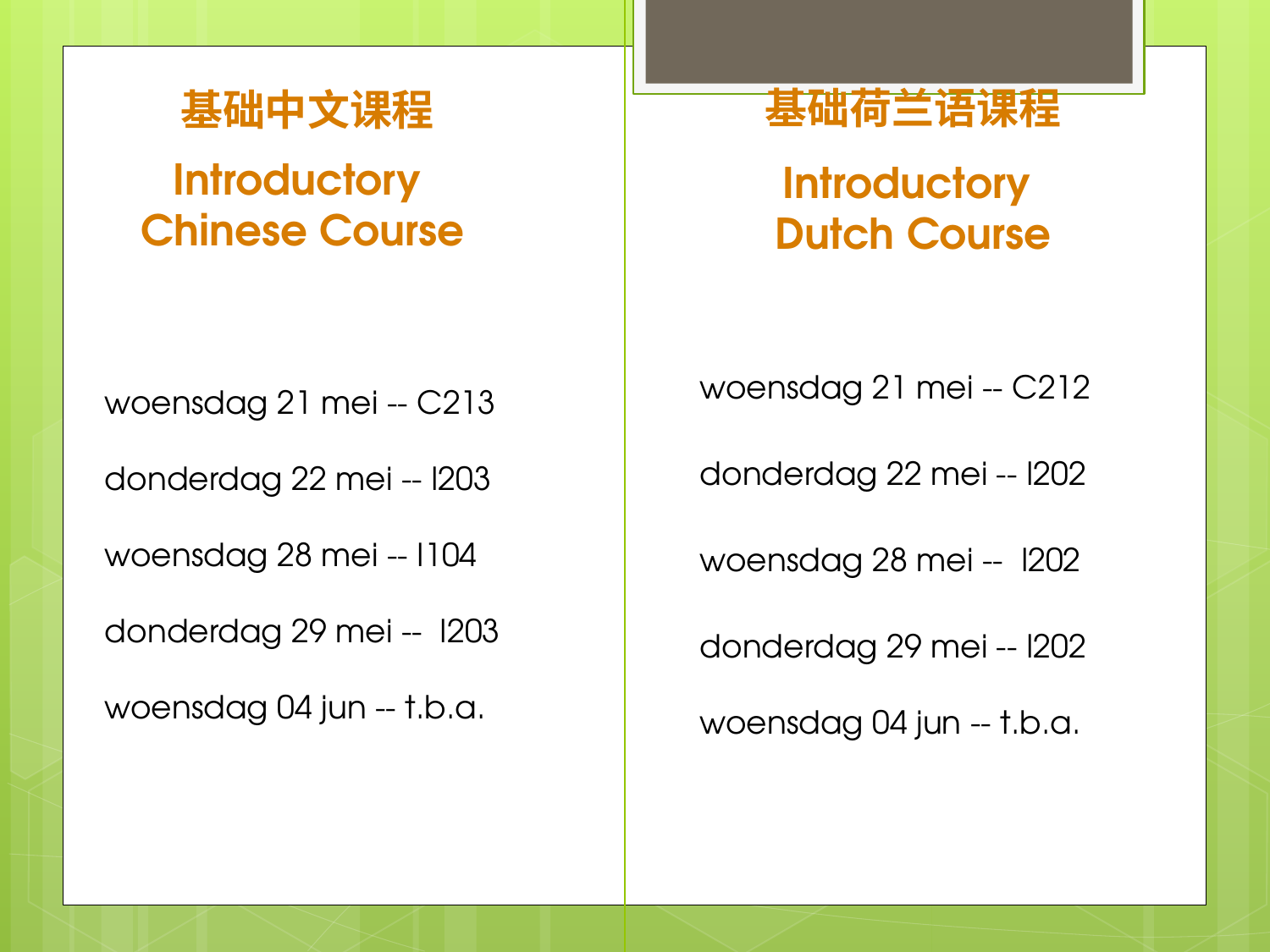

基础荷兰语课程
基础中文课程
Introductory
Chinese Course
Introductory
Dutch Course
woensdag 21 mei -- C212
woensdag 21 mei -- C213

donderdag 22 mei -- I203

woensdag 28 mei -- I104

donderdag 29 mei --  I203

woensdag 04 jun -- t.b.a.

donderdag 22 mei -- I202
woensdag 28 mei --  I202
donderdag 29 mei -- I202
woensdag 04 jun -- t.b.a.